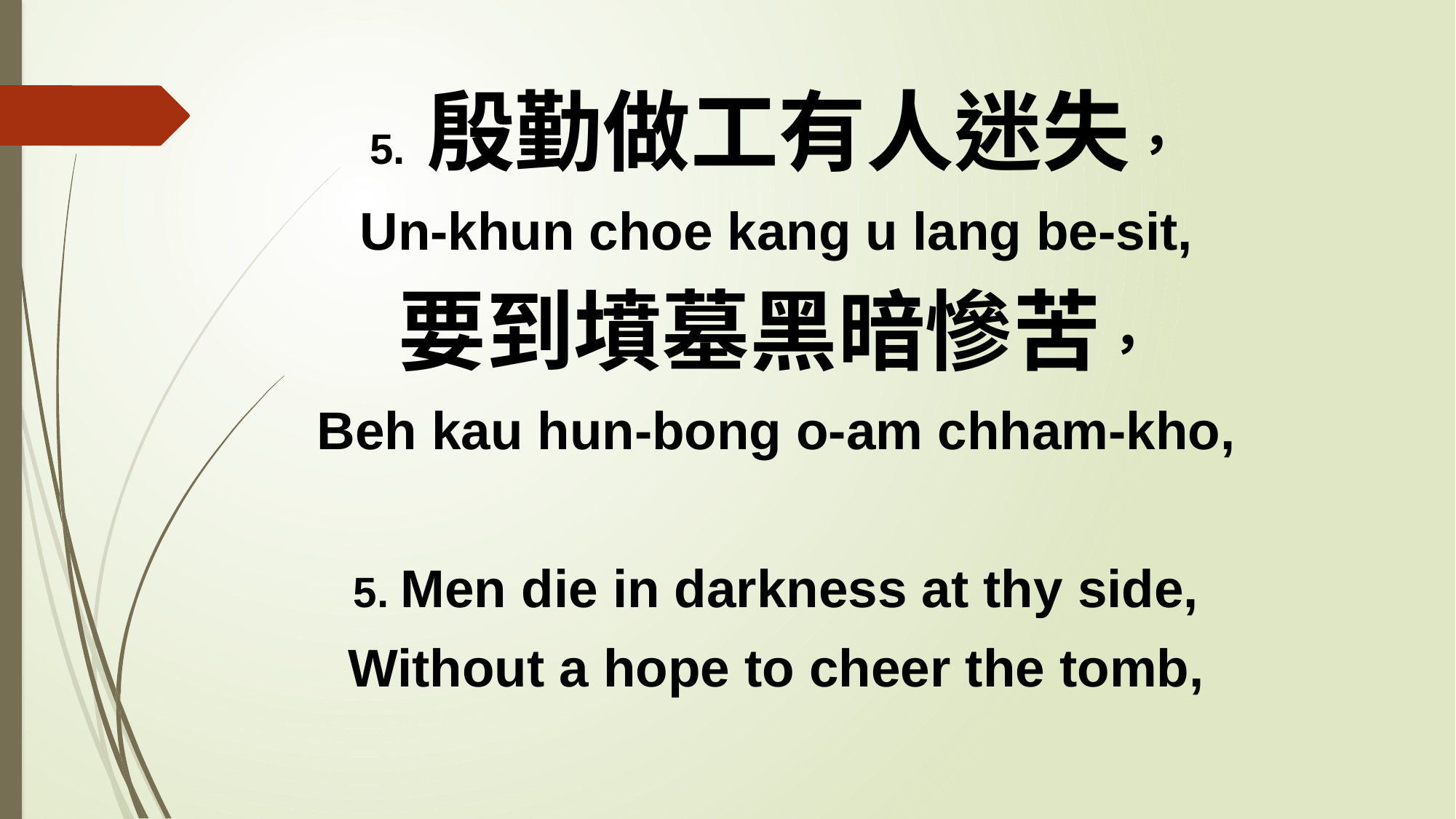

5. 殷勤做工有人迷失，
Un-khun choe kang u lang be-sit,
要到墳墓黑暗慘苦，
Beh kau hun-bong o-am chham-kho,

5. Men die in darkness at thy side,
Without a hope to cheer the tomb,